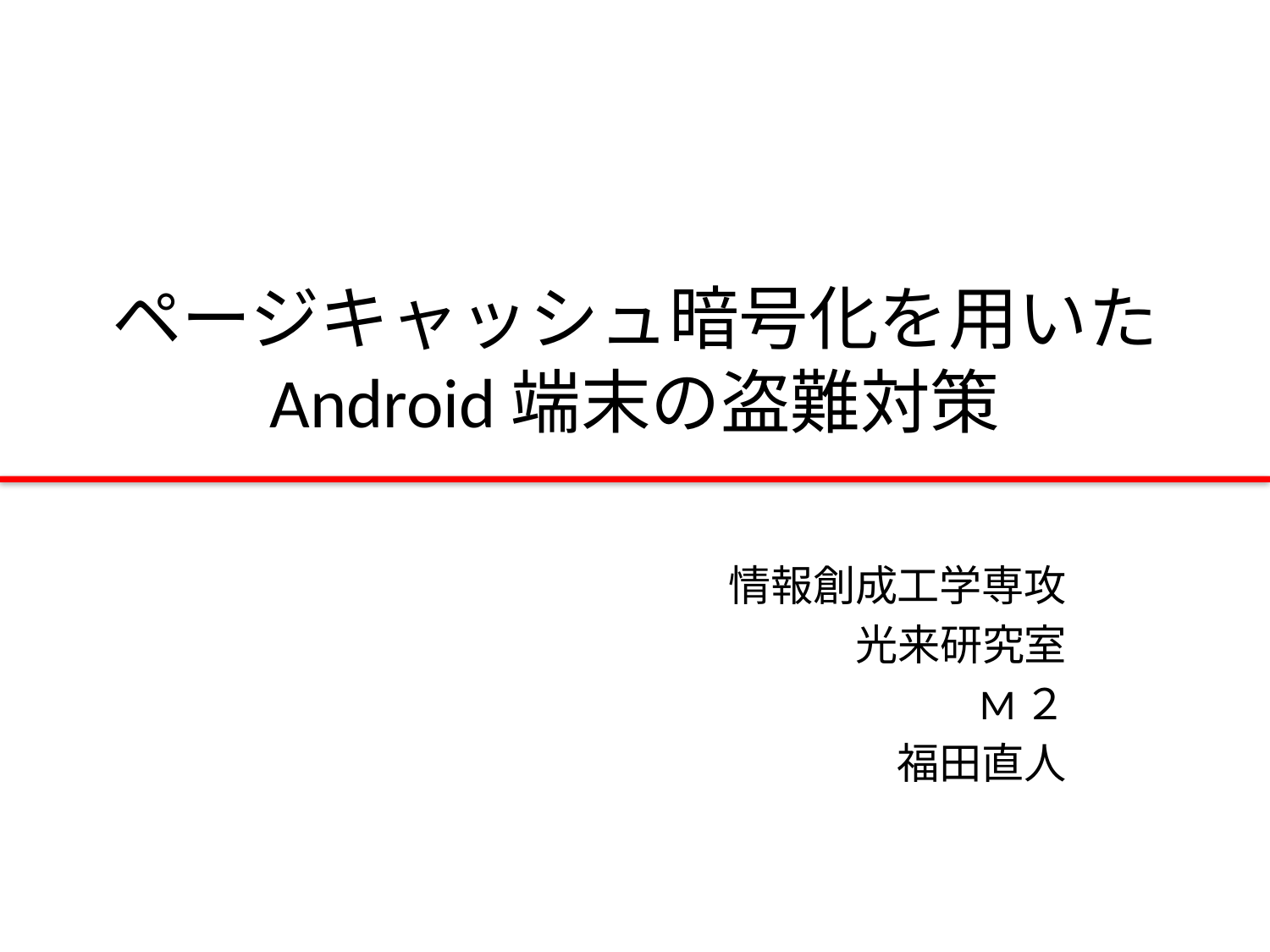

# ページキャッシュ暗号化を用いた Android端末の盗難対策
情報創成工学専攻
光来研究室
M２
福田直人
1